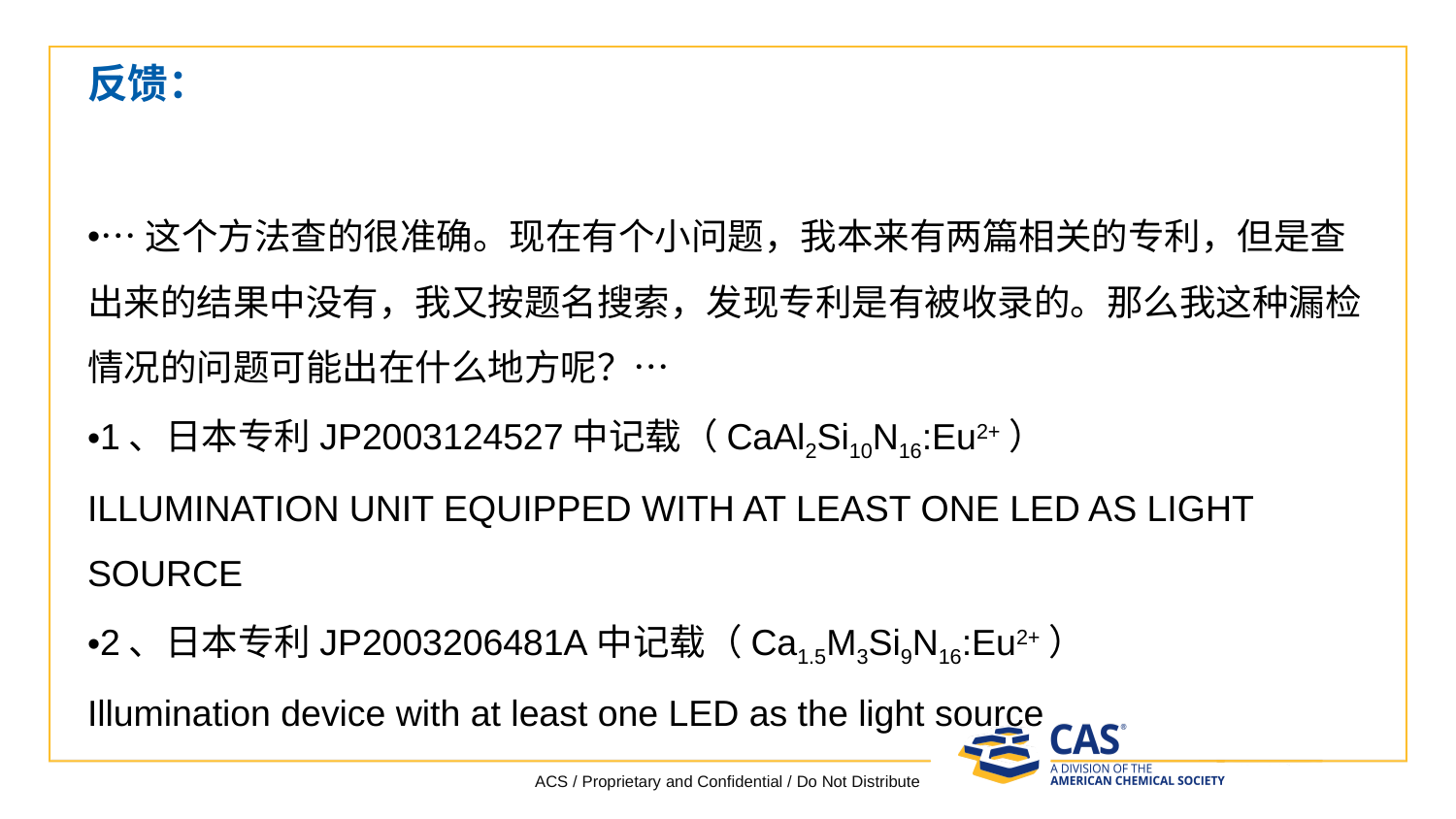

# 反馈：
…这个方法查的很准确。现在有个小问题，我本来有两篇相关的专利，但是查出来的结果中没有，我又按题名搜索，发现专利是有被收录的。那么我这种漏检情况的问题可能出在什么地方呢？…
1、日本专利JP2003124527中记载（CaAl2Si10N16:Eu2+）
ILLUMINATION UNIT EQUIPPED WITH AT LEAST ONE LED AS LIGHT SOURCE
2、日本专利JP2003206481A中记载（Ca1.5M3Si9N16:Eu2+）
Illumination device with at least one LED as the light source

ACS / Proprietary and Confidential / Do Not Distribute
15